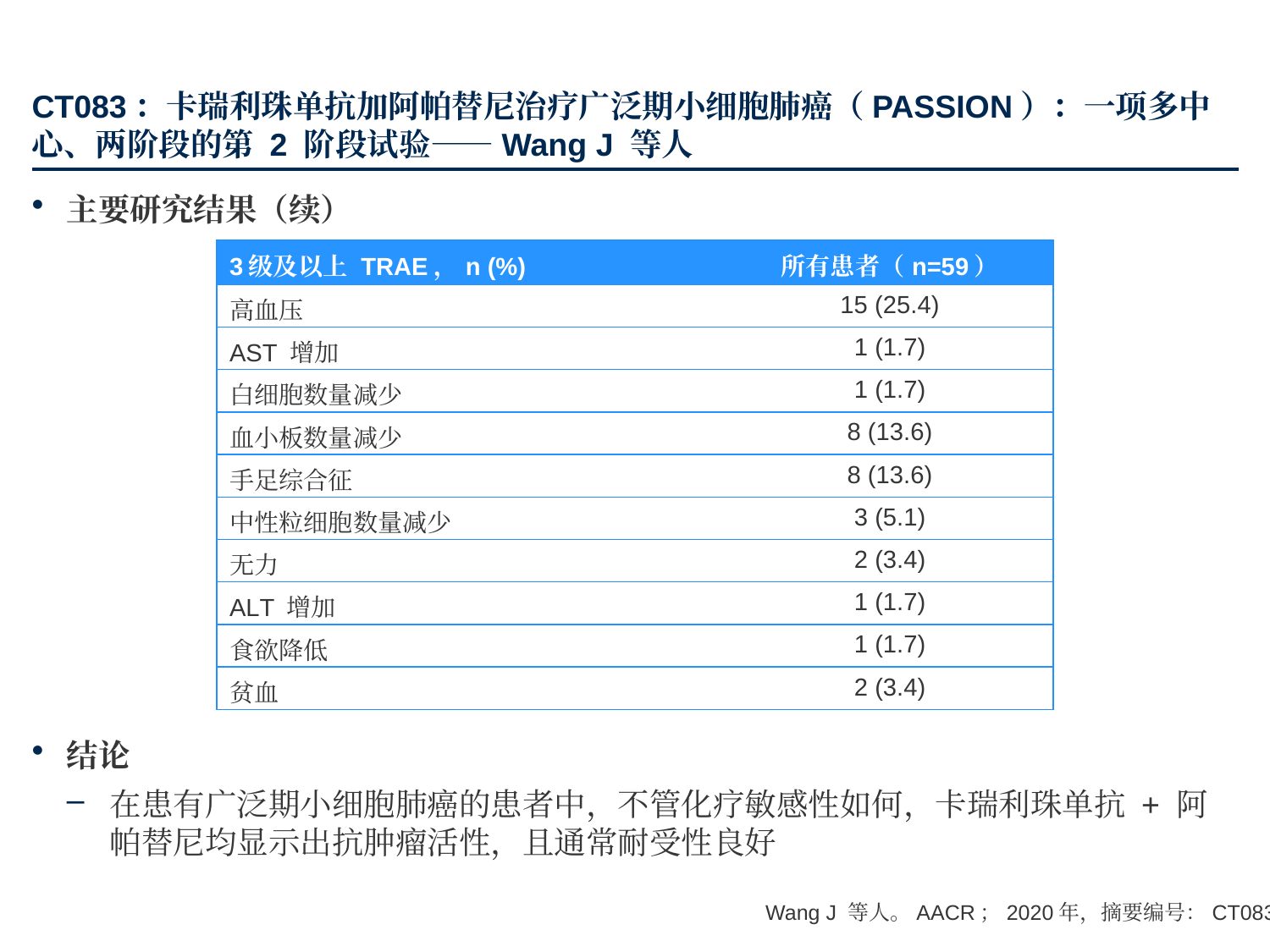

# CT083：卡瑞利珠单抗加阿帕替尼治疗广泛期小细胞肺癌（PASSION）：一项多中心、两阶段的第 2 阶段试验——Wang J 等人
主要研究结果（续）
结论
在患有广泛期小细胞肺癌的患者中，不管化疗敏感性如何，卡瑞利珠单抗 + 阿帕替尼均显示出抗肿瘤活性，且通常耐受性良好

| 3级及以上 TRAE，n (%) | 所有患者（n=59） |
| --- | --- |
| 高血压 | 15 (25.4) |
| AST 增加 | 1 (1.7) |
| 白细胞数量减少 | 1 (1.7) |
| 血小板数量减少 | 8 (13.6) |
| 手足综合征 | 8 (13.6) |
| 中性粒细胞数量减少 | 3 (5.1) |
| 无力 | 2 (3.4) |
| ALT 增加 | 1 (1.7) |
| 食欲降低 | 1 (1.7) |
| 贫血 | 2 (3.4) |
Wang J 等人。AACR；2020年，摘要编号：CT083